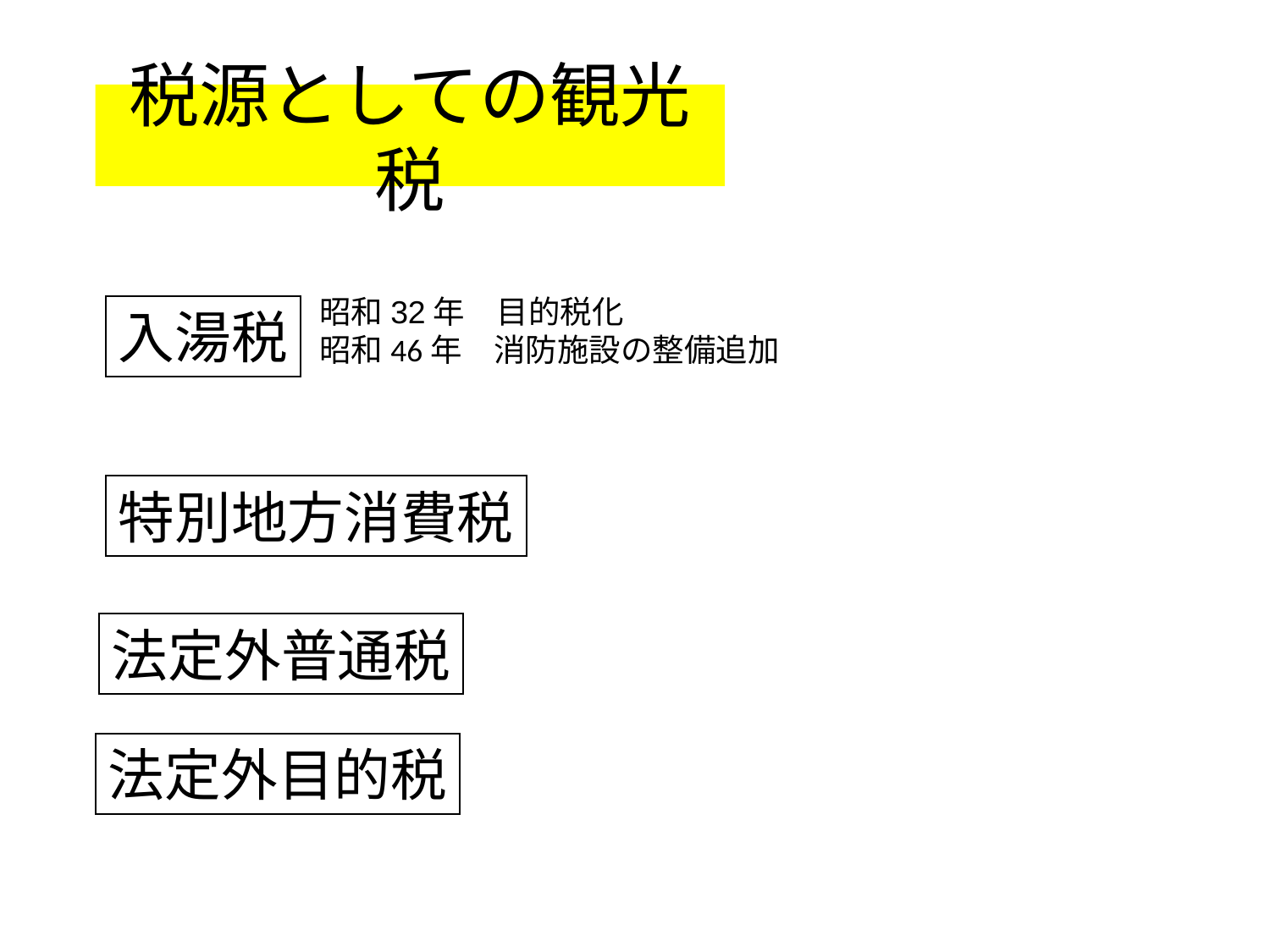

# 税源としての観光税
昭和32年　目的税化
昭和46年　消防施設の整備追加
入湯税
特別地方消費税
法定外普通税
法定外目的税